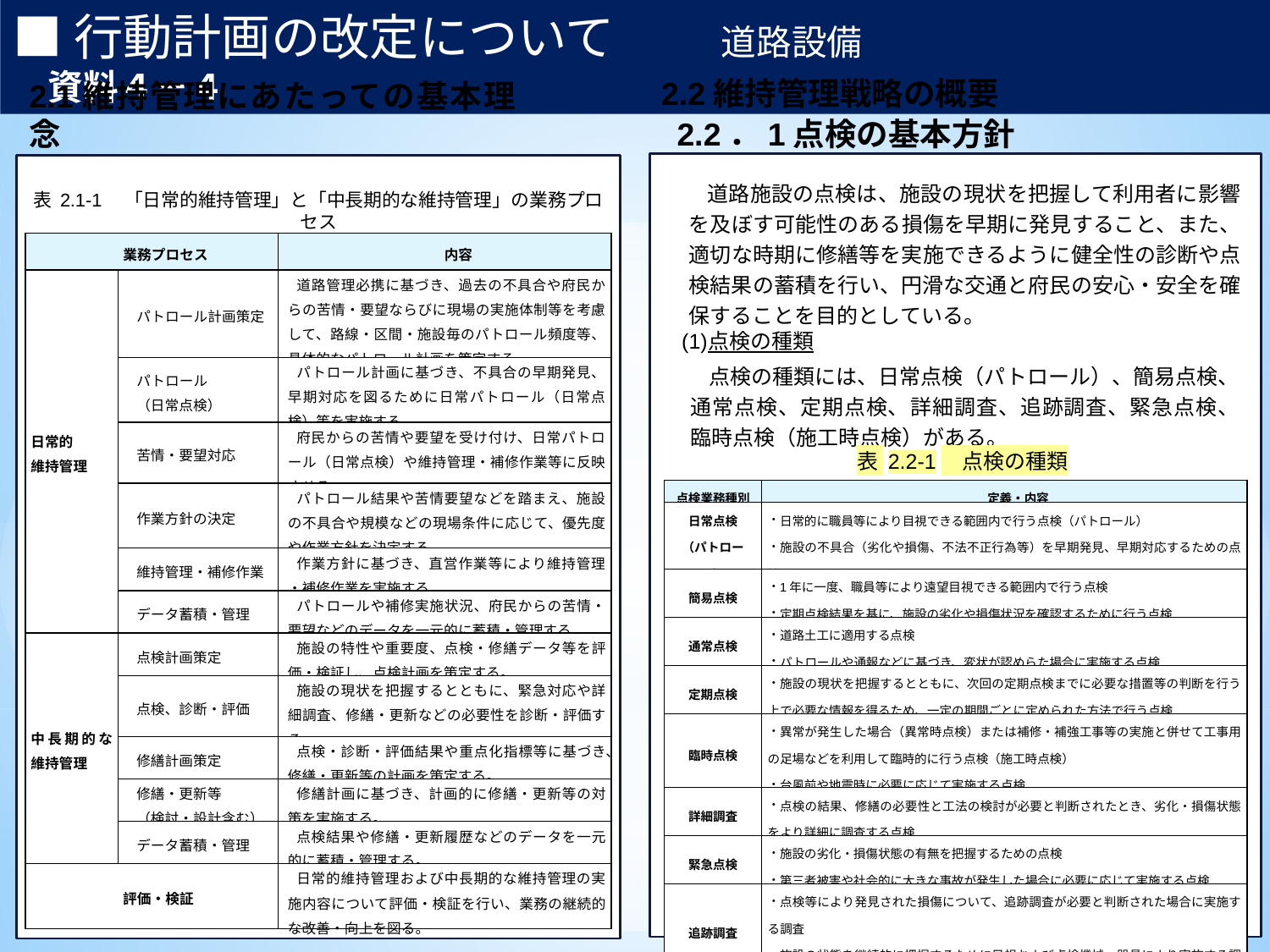

■行動計画の改定について　　　道路設備　　　　　　　　　　　　資料４－４
2.2維持管理戦略の概要
2.1維持管理にあたっての基本理念
2.2．1点検の基本方針
【補足】	体制は主に行っている実施主体を記載しており、これによらない場合もある。
※1	日常点検の頻度は当該路線により異なり、交通量2万台/日以上の路線では週2回、それ以外では週1回の頻度で実施。
※2	臨時的に行う緊急点検等は必要に応じて随意実施。

【補足】	体制は主に行っている実施主体を記載しており、これによらない場合もある。
※1	日常点検の頻度は当該路線により異なり、交通量2万台/日以上の路線では週2回、それ以外では週1回の頻度で実施。
※2	臨時的に行う緊急点検等は必要に応じて随意実施。

道路施設の点検は、施設の現状を把握して利用者に影響を及ぼす可能性のある損傷を早期に発見すること、また、適切な時期に修繕等を実施できるように健全性の診断や点検結果の蓄積を行い、円滑な交通と府民の安心・安全を確保することを目的としている。
表 2.1‑1　「日常的維持管理」と「中長期的な維持管理」の業務プロセス
| 業務プロセス |  | 内容 |
| --- | --- | --- |
| 日常的 維持管理 | パトロール計画策定 | 道路管理必携に基づき、過去の不具合や府民からの苦情・要望ならびに現場の実施体制等を考慮して、路線・区間・施設毎のパトロール頻度等、具体的なパトロール計画を策定する。 |
|  | パトロール （日常点検） | パトロール計画に基づき、不具合の早期発見、早期対応を図るために日常パトロール（日常点検）等を実施する。 |
|  | 苦情・要望対応 | 府民からの苦情や要望を受け付け、日常パトロール（日常点検）や維持管理・補修作業等に反映させる。 |
|  | 作業方針の決定 | パトロール結果や苦情要望などを踏まえ、施設の不具合や規模などの現場条件に応じて、優先度や作業方針を決定する。 |
|  | 維持管理・補修作業 | 作業方針に基づき、直営作業等により維持管理・補修作業を実施する。 |
|  | データ蓄積・管理 | パトロールや補修実施状況、府民からの苦情・要望などのデータを一元的に蓄積・管理する。 |
| 中長期的な維持管理 | 点検計画策定 | 施設の特性や重要度、点検・修繕データ等を評価・検証し、点検計画を策定する。 |
|  | 点検、診断・評価 | 施設の現状を把握するとともに、緊急対応や詳細調査、修繕・更新などの必要性を診断・評価する。 |
|  | 修繕計画策定 | 点検・診断・評価結果や重点化指標等に基づき、修繕・更新等の計画を策定する。 |
|  | 修繕・更新等 （検討・設計含む） | 修繕計画に基づき、計画的に修繕・更新等の対策を実施する。 |
|  | データ蓄積・管理 | 点検結果や修繕・更新履歴などのデータを一元的に蓄積・管理する。 |
| 評価・検証 |  | 日常的維持管理および中長期的な維持管理の実施内容について評価・検証を行い、業務の継続的な改善・向上を図る。 |
点検の種類
点検の種類には、日常点検（パトロール）、簡易点検、通常点検、定期点検、詳細調査、追跡調査、緊急点検、臨時点検（施工時点検）がある。
表 2.2‑1　点検の種類
| 点検業務種別 | 定義・内容 |
| --- | --- |
| 日常点検 （パトロール） | 日常的に職員等により目視できる範囲内で行う点検（パトロール） 施設の不具合（劣化や損傷、不法不正行為等）を早期発見、早期対応するための点検 |
| 簡易点検 | 1年に一度、職員等により遠望目視できる範囲内で行う点検 定期点検結果を基に、施設の劣化や損傷状況を確認するために行う点検 |
| 通常点検 | 道路土工に適用する点検 パトロールや通報などに基づき、変状が認めらた場合に実施する点検 |
| 定期点検 | 施設の現状を把握するとともに、次回の定期点検までに必要な措置等の判断を行う上で必要な情報を得るため、一定の期間ごとに定められた方法で行う点検 |
| 臨時点検 | 異常が発生した場合（異常時点検）または補修・補強工事等の実施と併せて工事用の足場などを利用して臨時的に行う点検（施工時点検） 台風前や地震時に必要に応じて実施する点検 |
| 詳細調査 | 点検の結果、修繕の必要性と工法の検討が必要と判断されたとき、劣化・損傷状態をより詳細に調査する点検 |
| 緊急点検 | 施設の劣化・損傷状態の有無を把握するための点検 第三者被害や社会的に大きな事故が発生した場合に必要に応じて実施する点検 |
| 追跡調査 | 点検等により発見された損傷について、追跡調査が必要と判断された場合に実施する調査 施設の状態を継続的に把握するために目視および点検機械・器具により実施する調査 |
6